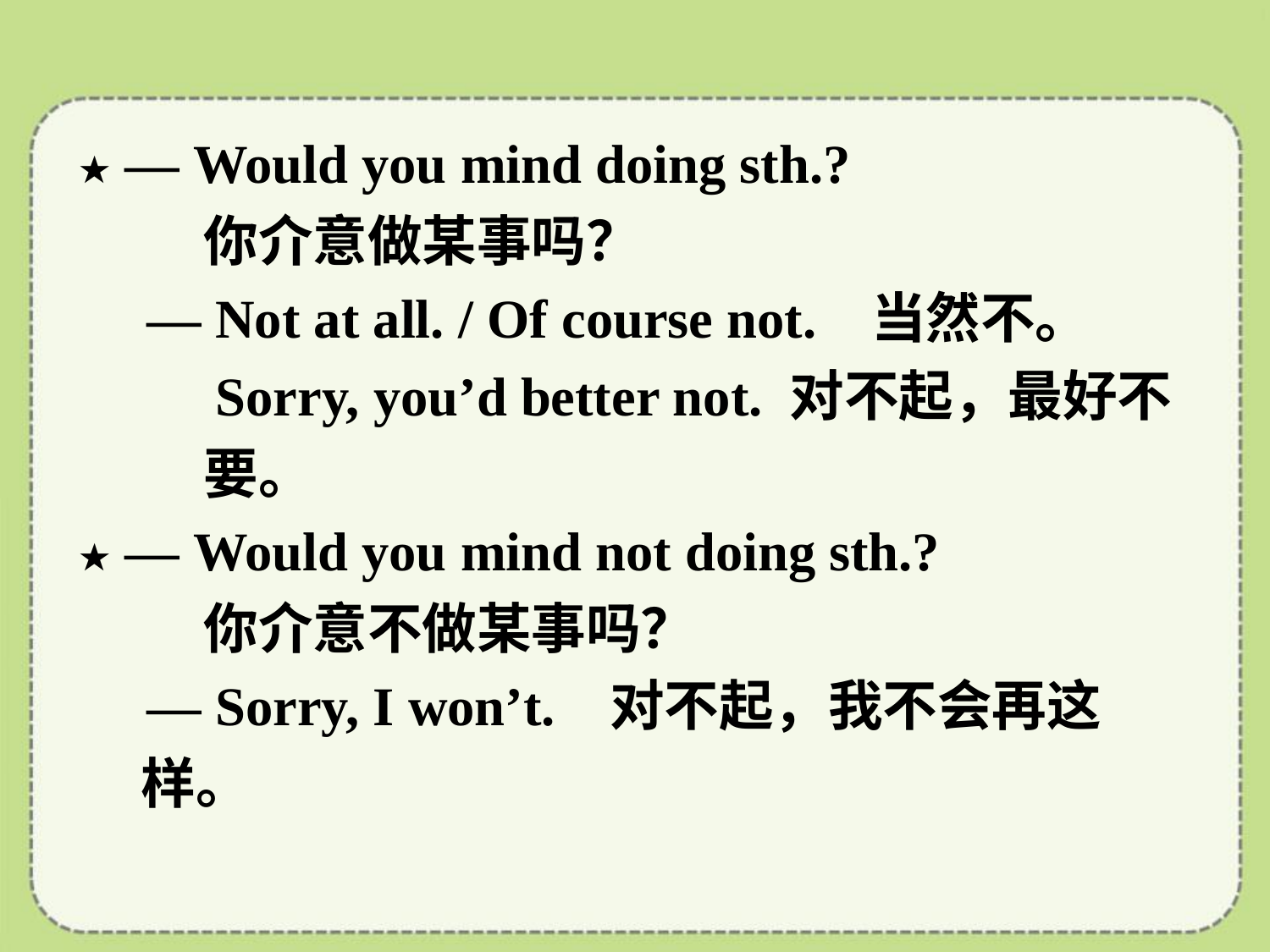

★ — Would you mind doing sth.?
         你介意做某事吗？
     — Not at all. / Of course not.   当然不。
          Sorry, you’d better not. 对不起，最好不
         要。
★ — Would you mind not doing sth.?
         你介意不做某事吗？
     — Sorry, I won’t.   对不起，我不会再这
    样。